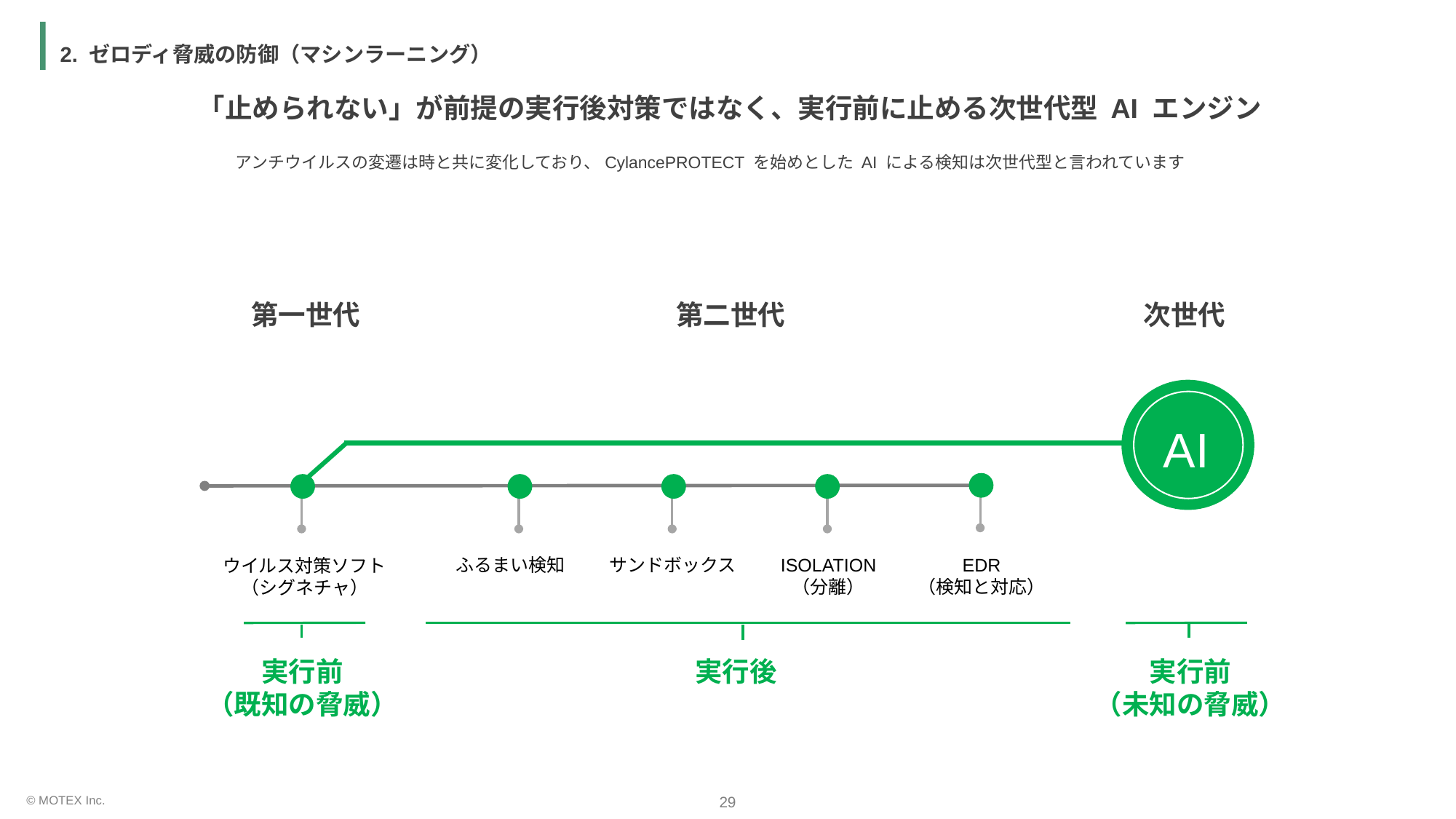

2. ゼロディ脅威の防御（マシンラーニング）
「止められない」が前提の実行後対策ではなく、実行前に止める次世代型 AI エンジン
アンチウイルスの変遷は時と共に変化しており、CylancePROTECT を始めとした AI による検知は次世代型と言われています
第一世代
第二世代
次世代

AI

ふるまい検知
サンドボックス
ISOLATION
（分離）
EDR
（検知と対応）
ウイルス対策ソフト
（シグネチャ）
実行前
（既知の脅威）
実行後
実行前
（未知の脅威）